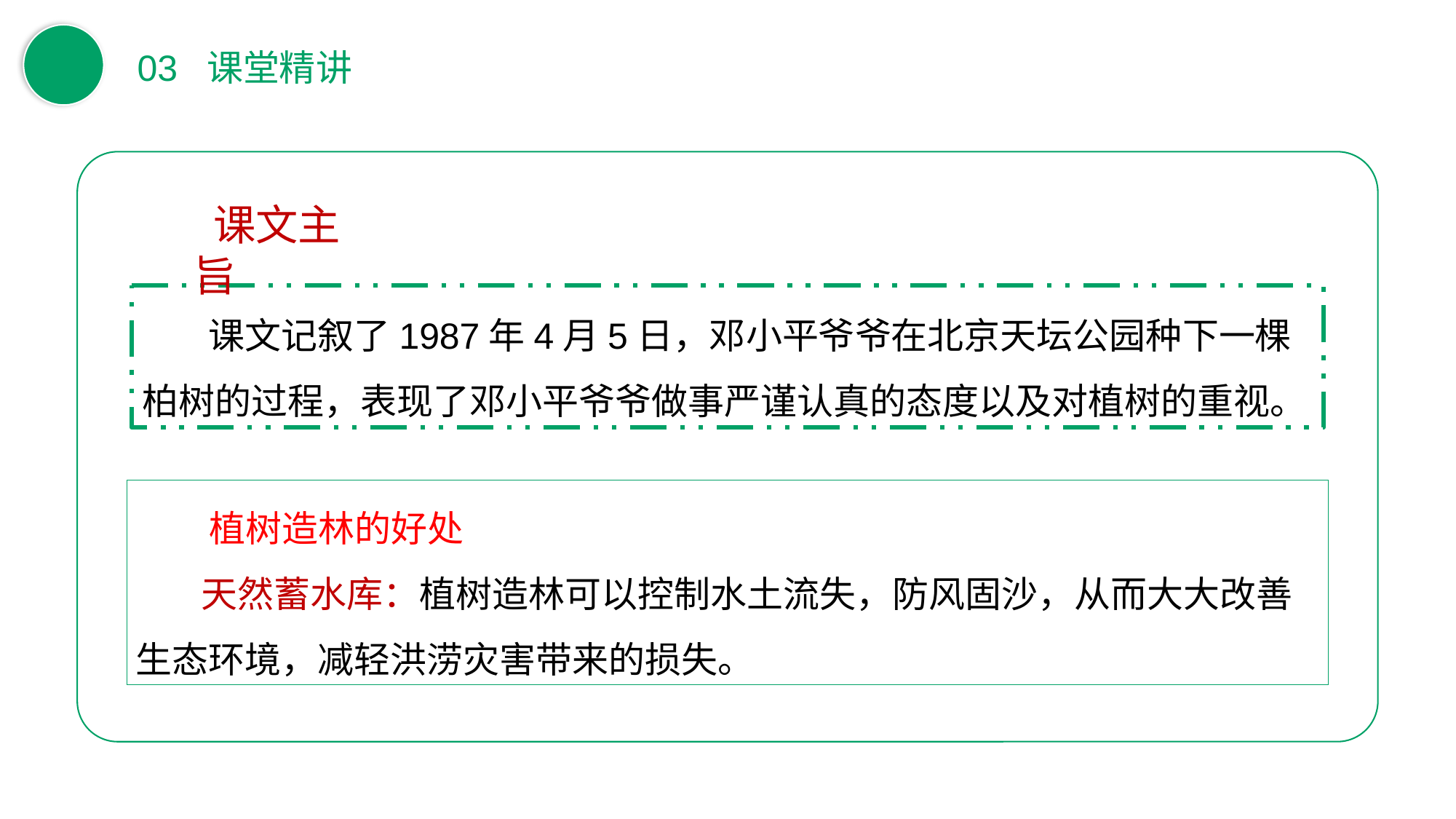

03  课堂精讲
 课文主旨
       课文记叙了1987年4月5日，邓小平爷爷在北京天坛公园种下一棵柏树的过程，表现了邓小平爷爷做事严谨认真的态度以及对植树的重视。
        植树造林的好处
       天然蓄水库：植树造林可以控制水土流失，防风固沙，从而大大改善生态环境，减轻洪涝灾害带来的损失。